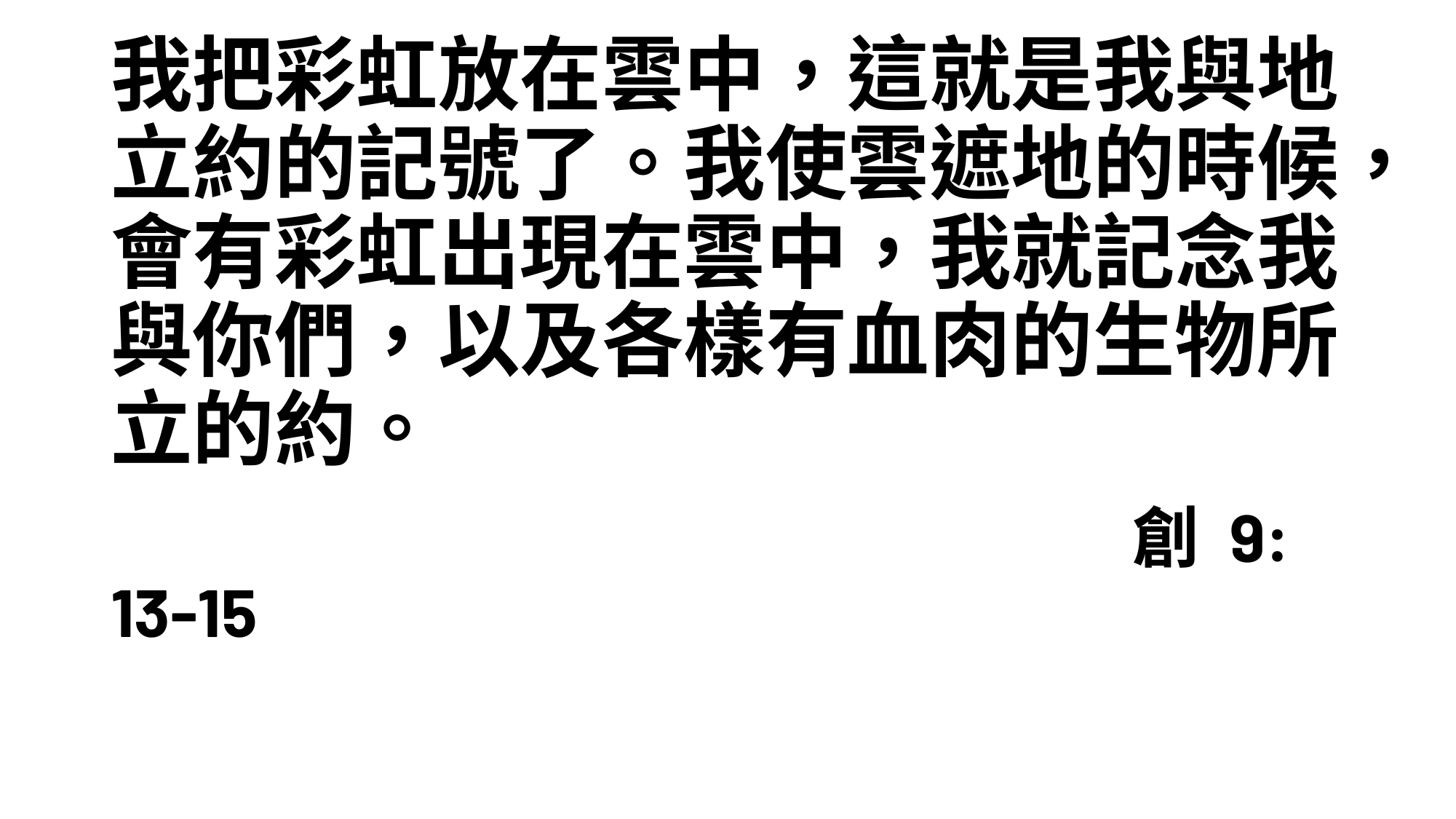

我把彩虹放在雲中，這就是我與地立約的記號了。我使雲遮地的時候，會有彩虹出現在雲中，我就記念我與你們，以及各樣有血肉的生物所立的約。
                                                      創 9: 13-15